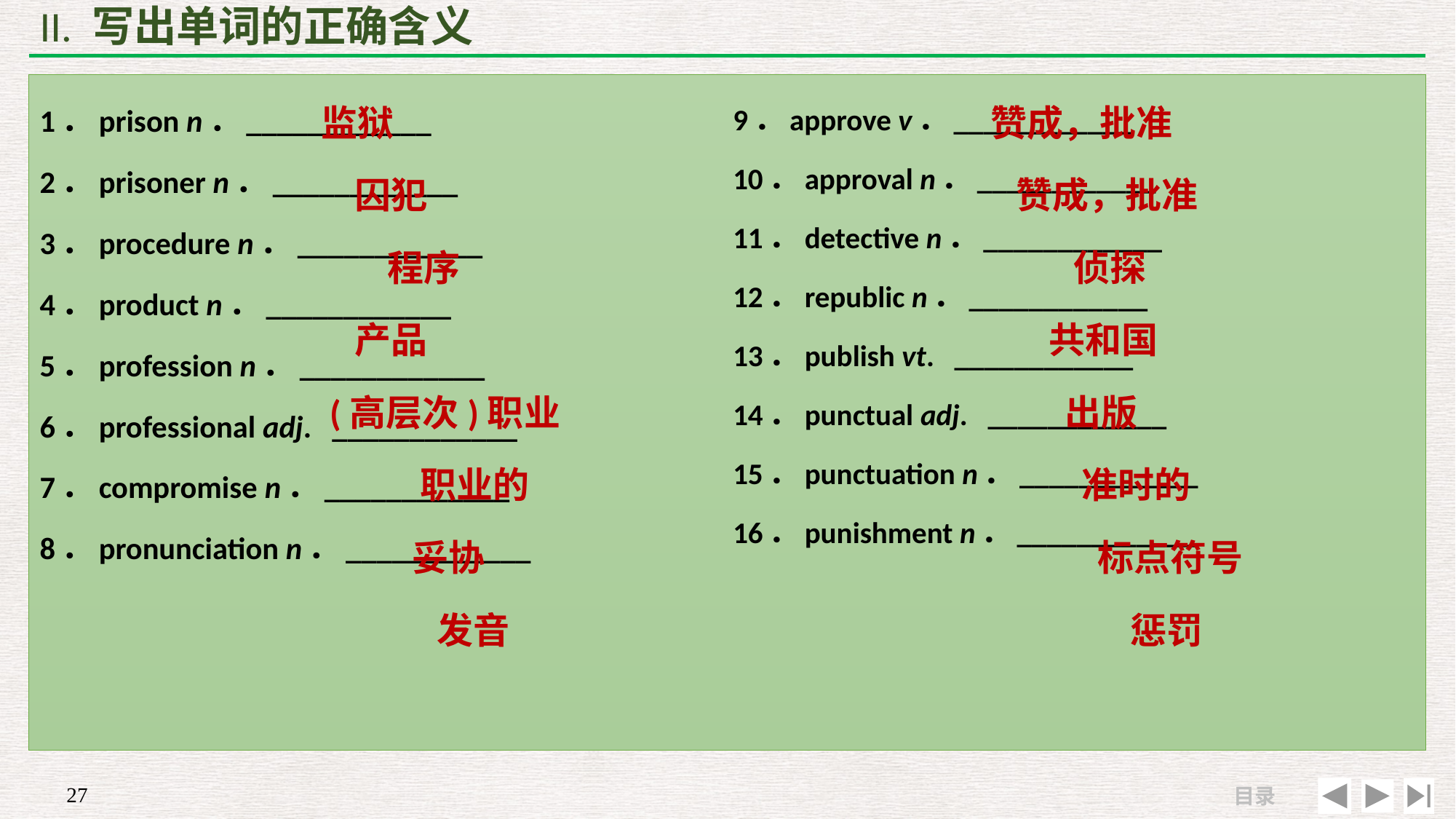

# II. 写出单词的正确含义
监狱
   囚犯
       程序
   产品
 (高层次)职业
           职业的
          妥协
             发音
赞成，批准
  赞成，批准
         侦探
      共和国
        出版
          准时的
            标点符号
                惩罚

1．prison n．____________
2．prisoner n．____________
3．procedure n．____________
4．product n．____________
5．profession n．____________
6．professional adj.   ____________
7．compromise n．____________
8．pronunciation n．____________
9．approve v．____________
10．approval n．____________
11．detective n．____________
12．republic n．____________
13．publish vt.   ____________
14．punctual adj.   ____________
15．punctuation n．____________
16．punishment n．____________